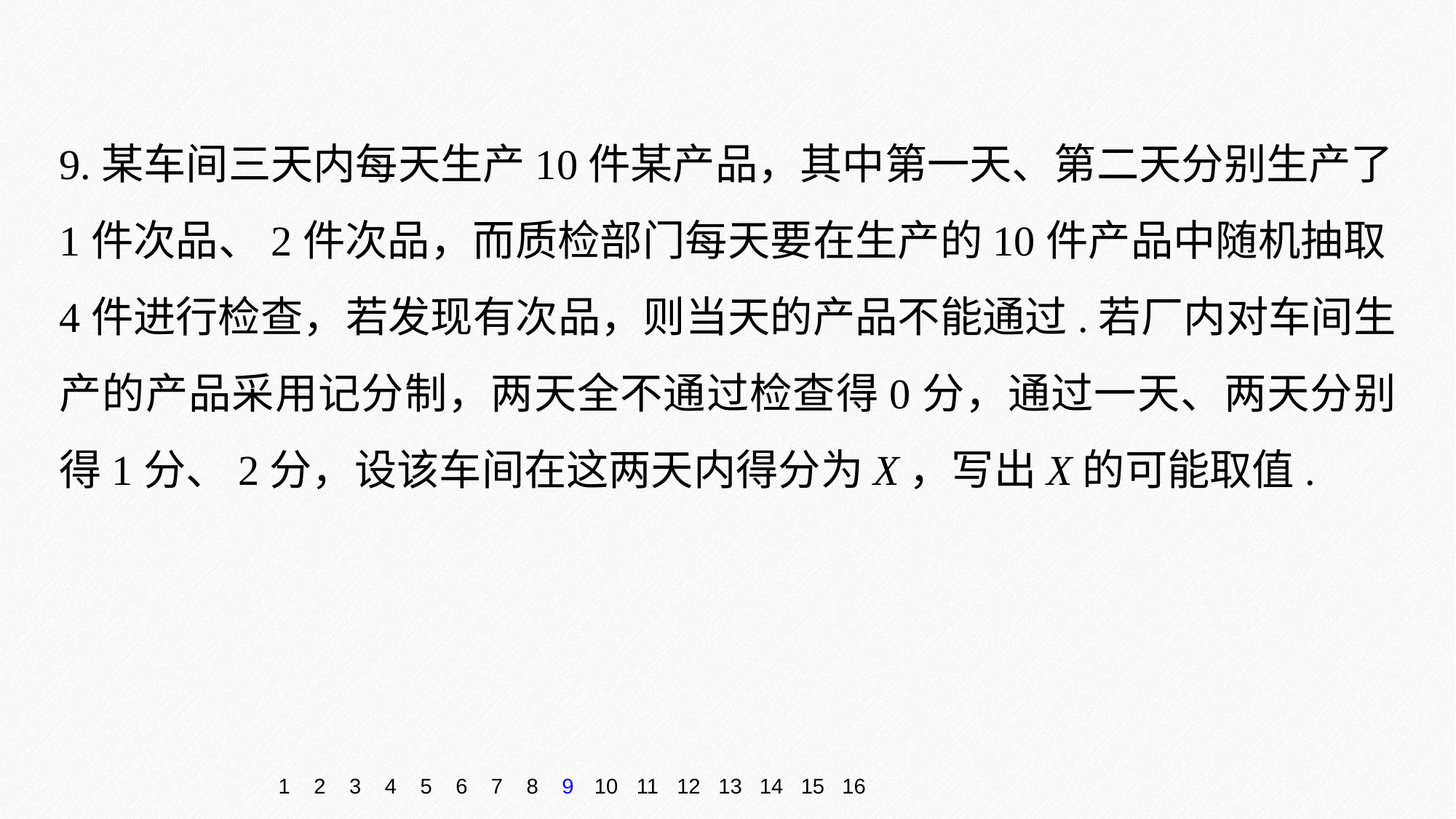

9.某车间三天内每天生产10件某产品，其中第一天、第二天分别生产了1件次品、2件次品，而质检部门每天要在生产的10件产品中随机抽取4件进行检查，若发现有次品，则当天的产品不能通过.若厂内对车间生产的产品采用记分制，两天全不通过检查得0分，通过一天、两天分别得1分、2分，设该车间在这两天内得分为X，写出X的可能取值.
1
2
3
4
5
6
7
8
9
10
11
12
13
14
15
16